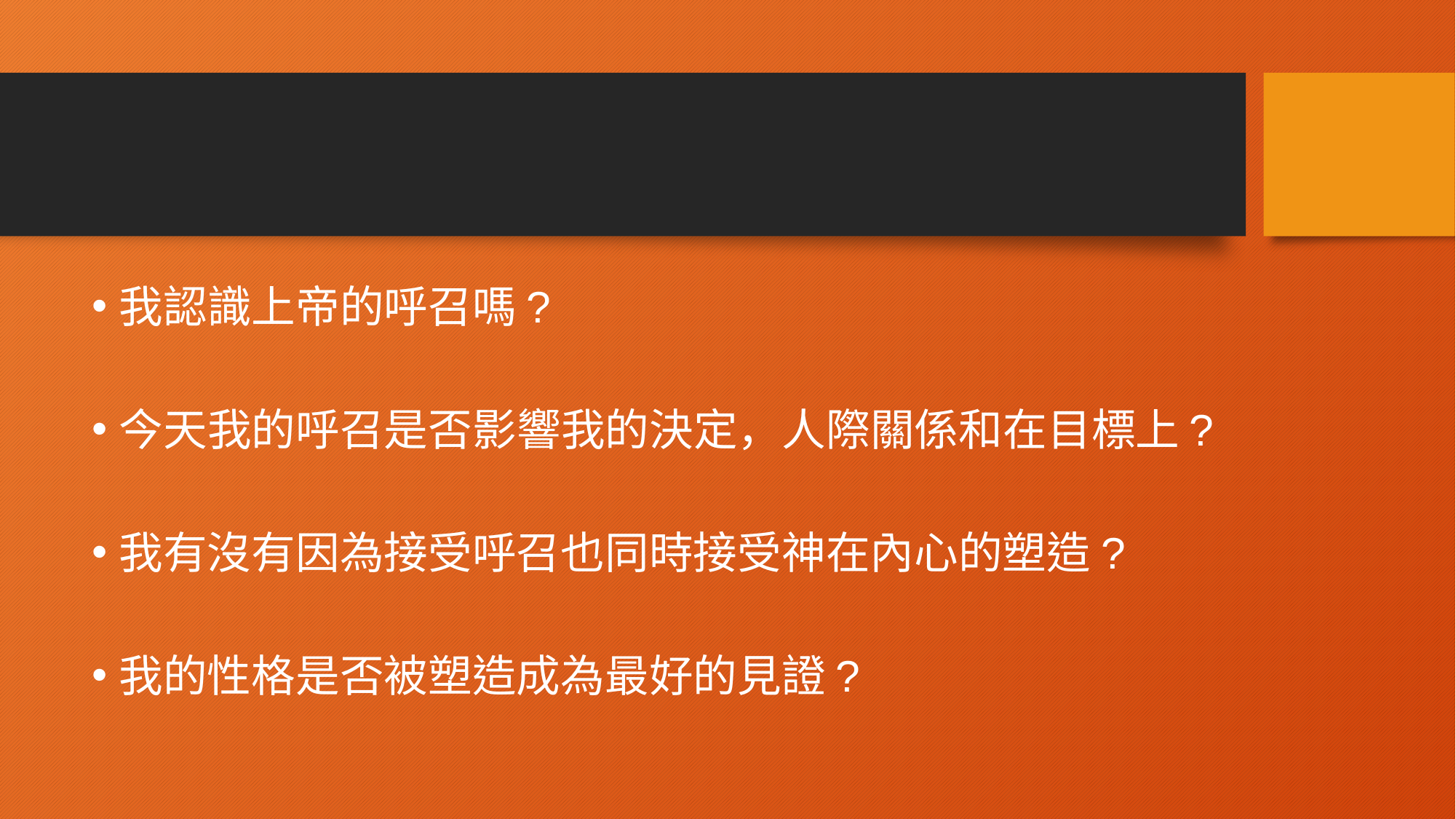

#
我認識上帝的呼召嗎?

今天我的呼召是否影響我的決定，人際關係和在目標上?

我有沒有因為接受呼召也同時接受神在內心的塑造?

我的性格是否被塑造成為最好的見證?